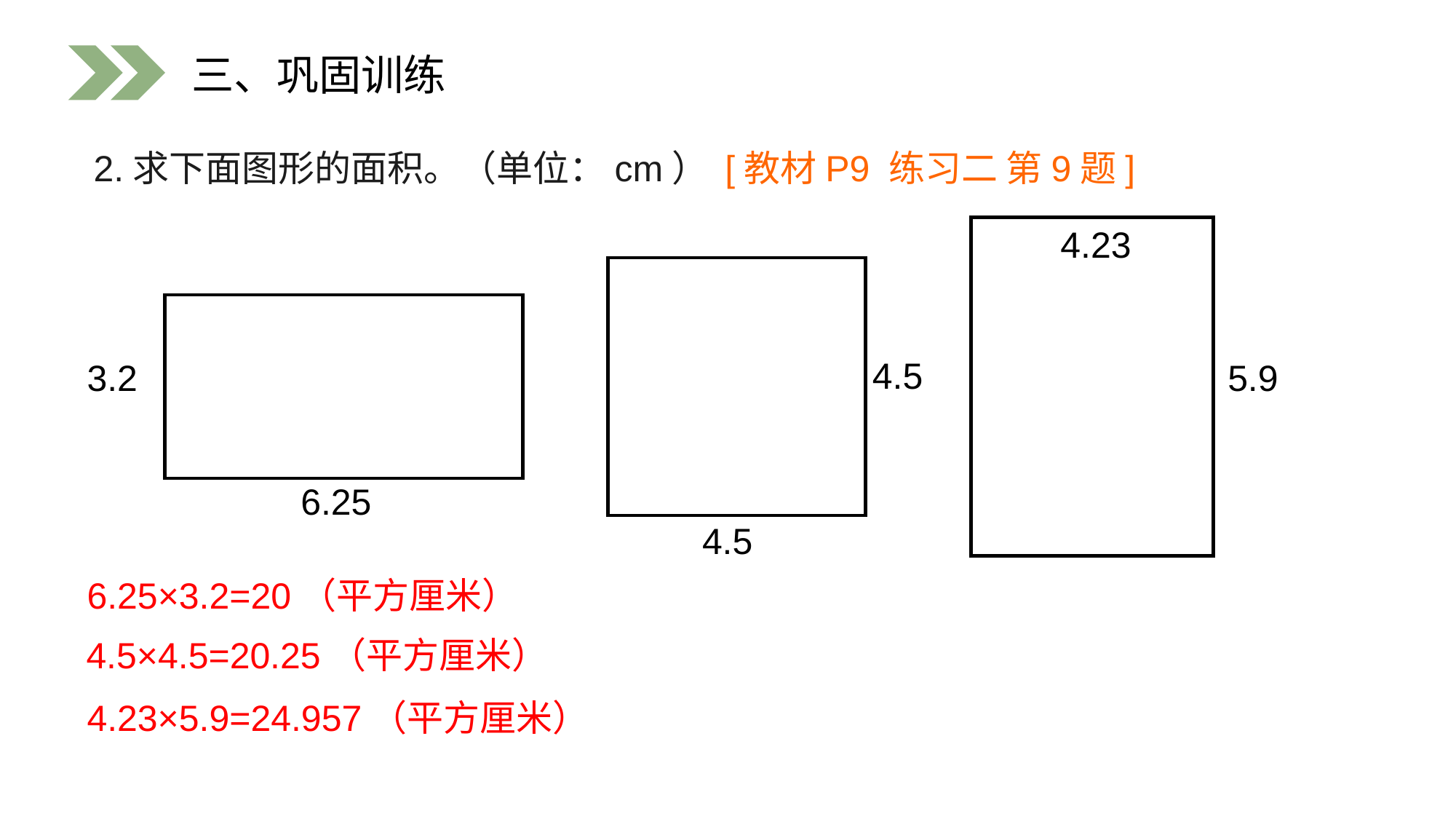

三、巩固训练
2.求下面图形的面积。（单位：cm） [教材P9 练习二 第9题]
4.23

4.5
3.2
5.9
6.25
4.5
6.25×3.2=20（平方厘米）
4.5×4.5=20.25（平方厘米）
4.23×5.9=24.957（平方厘米）